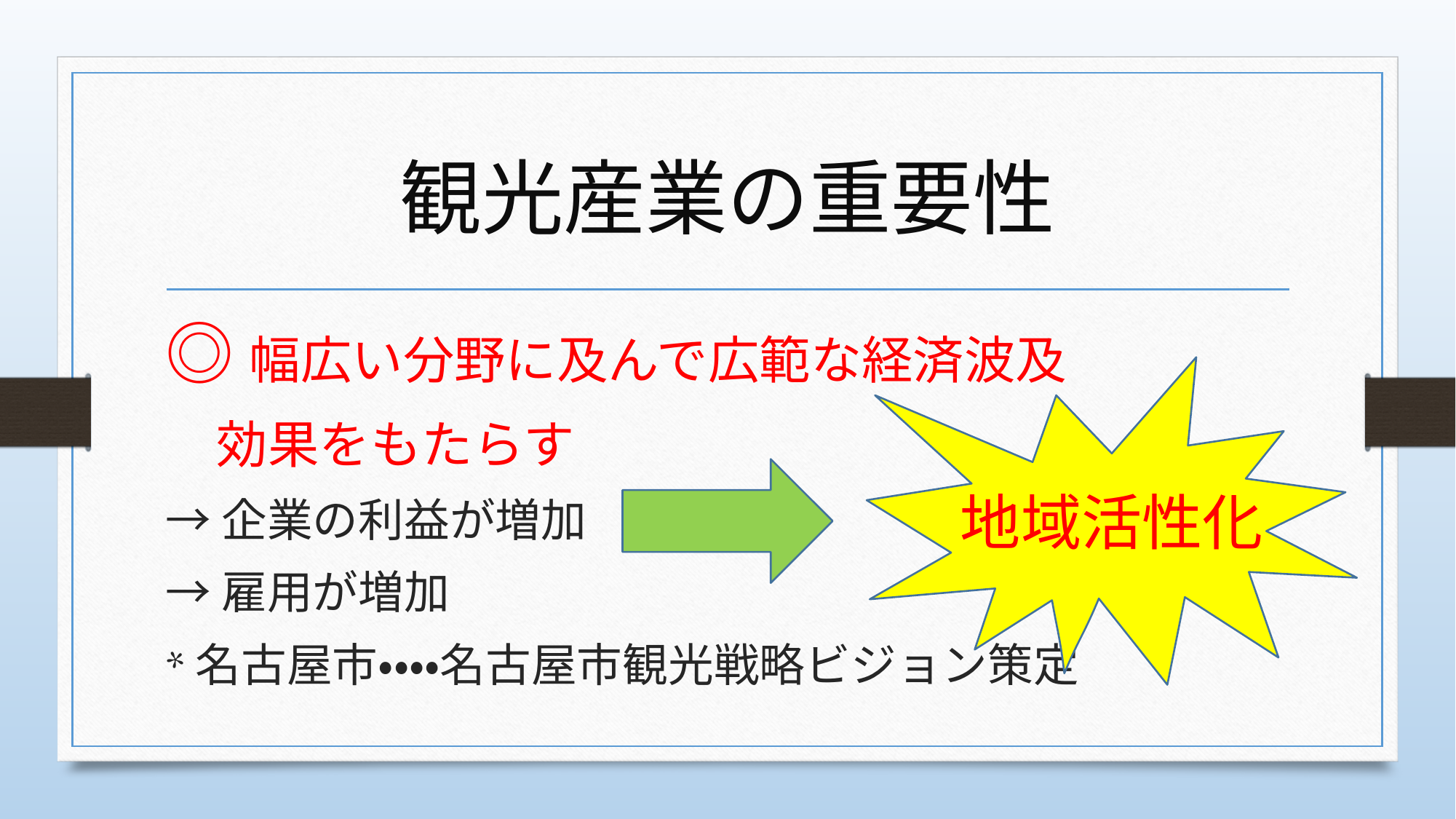

# 観光産業の重要性
◎幅広い分野に及んで広範な経済波及
　効果をもたらす
→企業の利益が増加
→雇用が増加
*名古屋市・・・・名古屋市観光戦略ビジョン策定
地域活性化